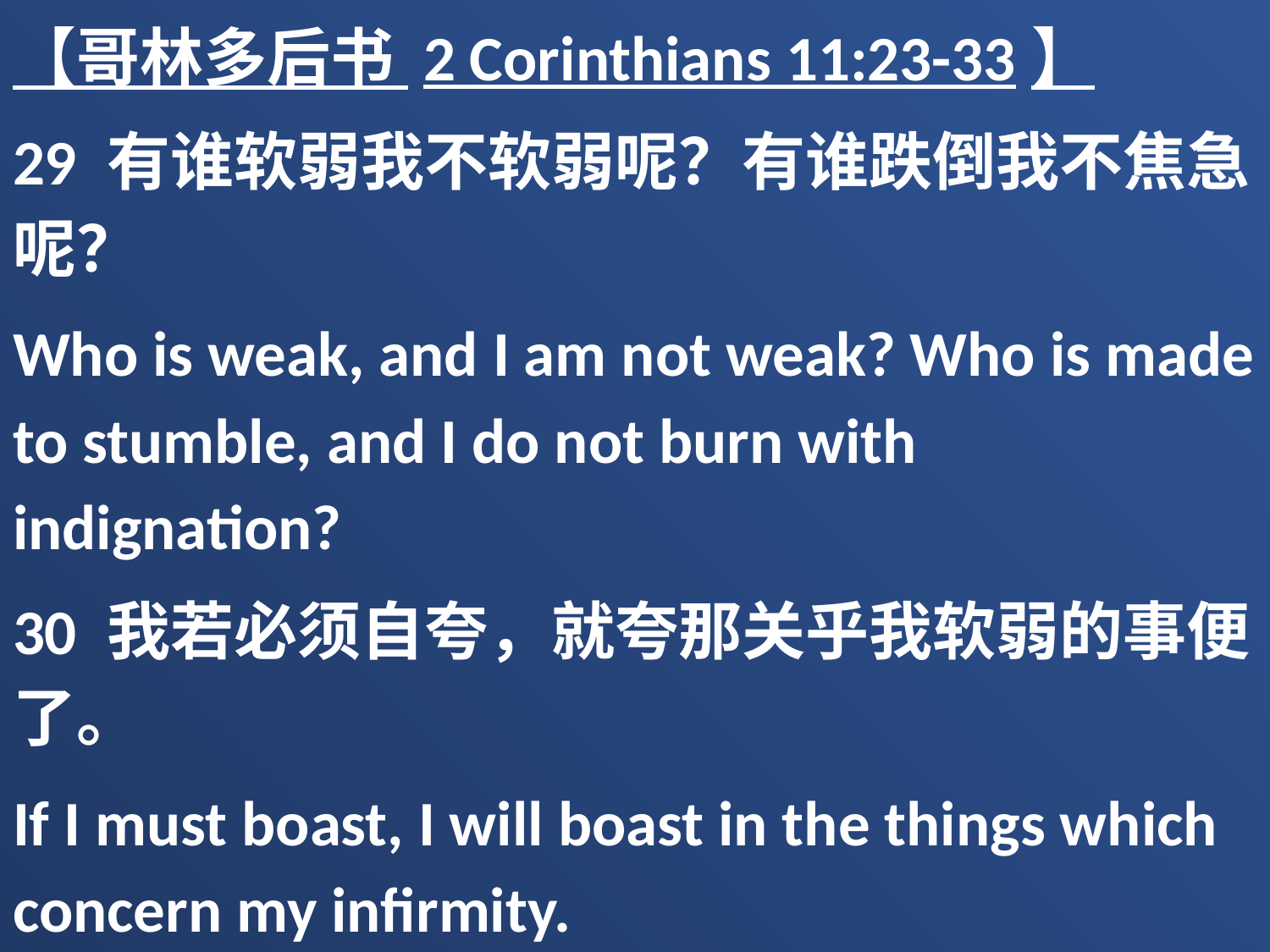

【哥林多后书 2 Corinthians 11:23-33】
29 有谁软弱我不软弱呢？有谁跌倒我不焦急呢？
Who is weak, and I am not weak? Who is made to stumble, and I do not burn with indignation?
30 我若必须自夸，就夸那关乎我软弱的事便了。
If I must boast, I will boast in the things which concern my infirmity.